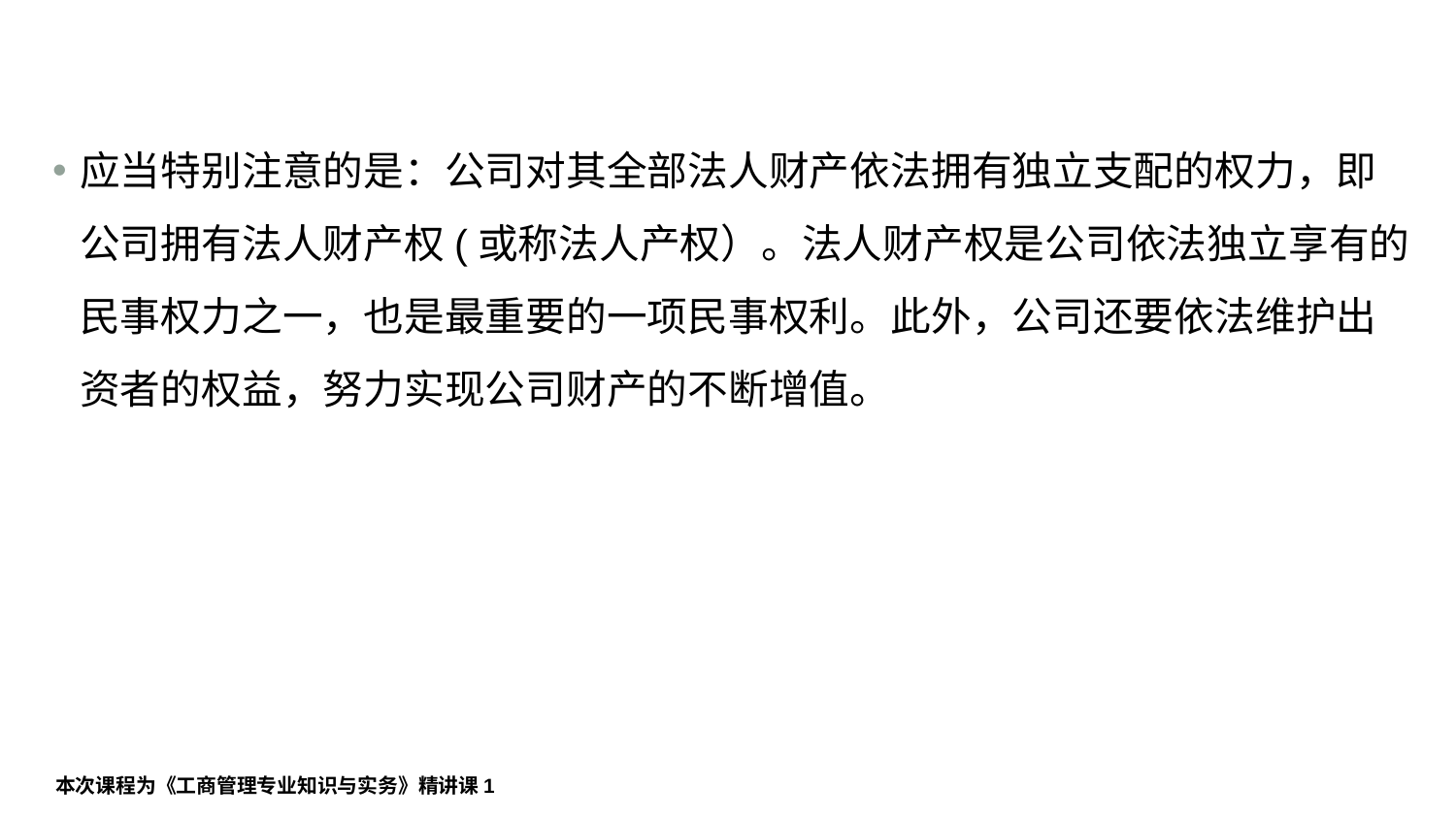

#
应当特别注意的是：公司对其全部法人财产依法拥有独立支配的权力，即公司拥有法人财产权(或称法人产权）。法人财产权是公司依法独立享有的民事权力之一，也是最重要的一项民事权利。此外，公司还要依法维护出资者的权益，努力实现公司财产的不断增值。